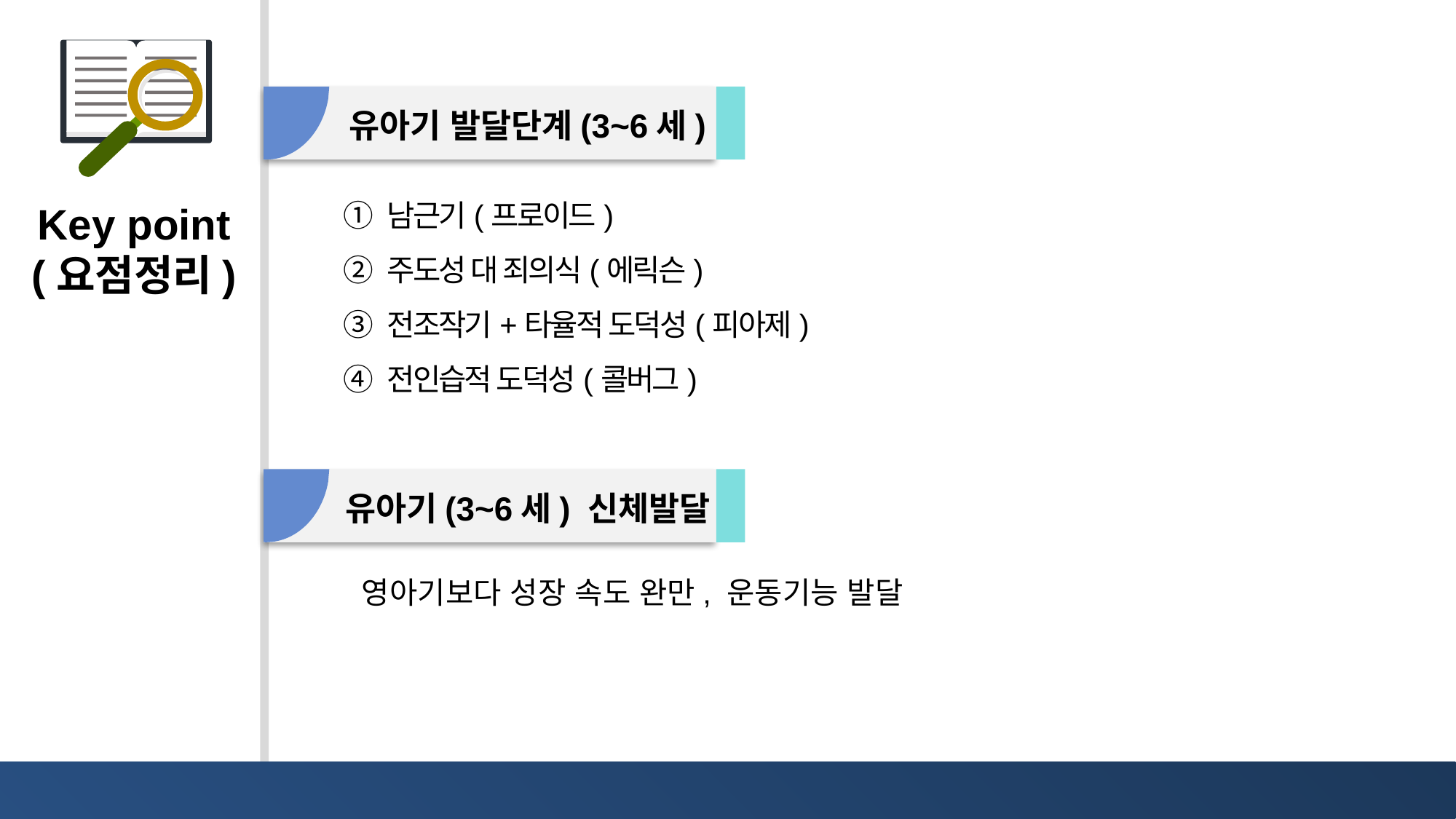

유아기 발달단계(3~6세)
① 남근기(프로이드)
② 주도성 대 죄의식(에릭슨)
③ 전조작기+타율적 도덕성(피아제)
④ 전인습적 도덕성(콜버그)

유아기(3~6세) 신체발달
영아기보다 성장 속도 완만, 운동기능 발달